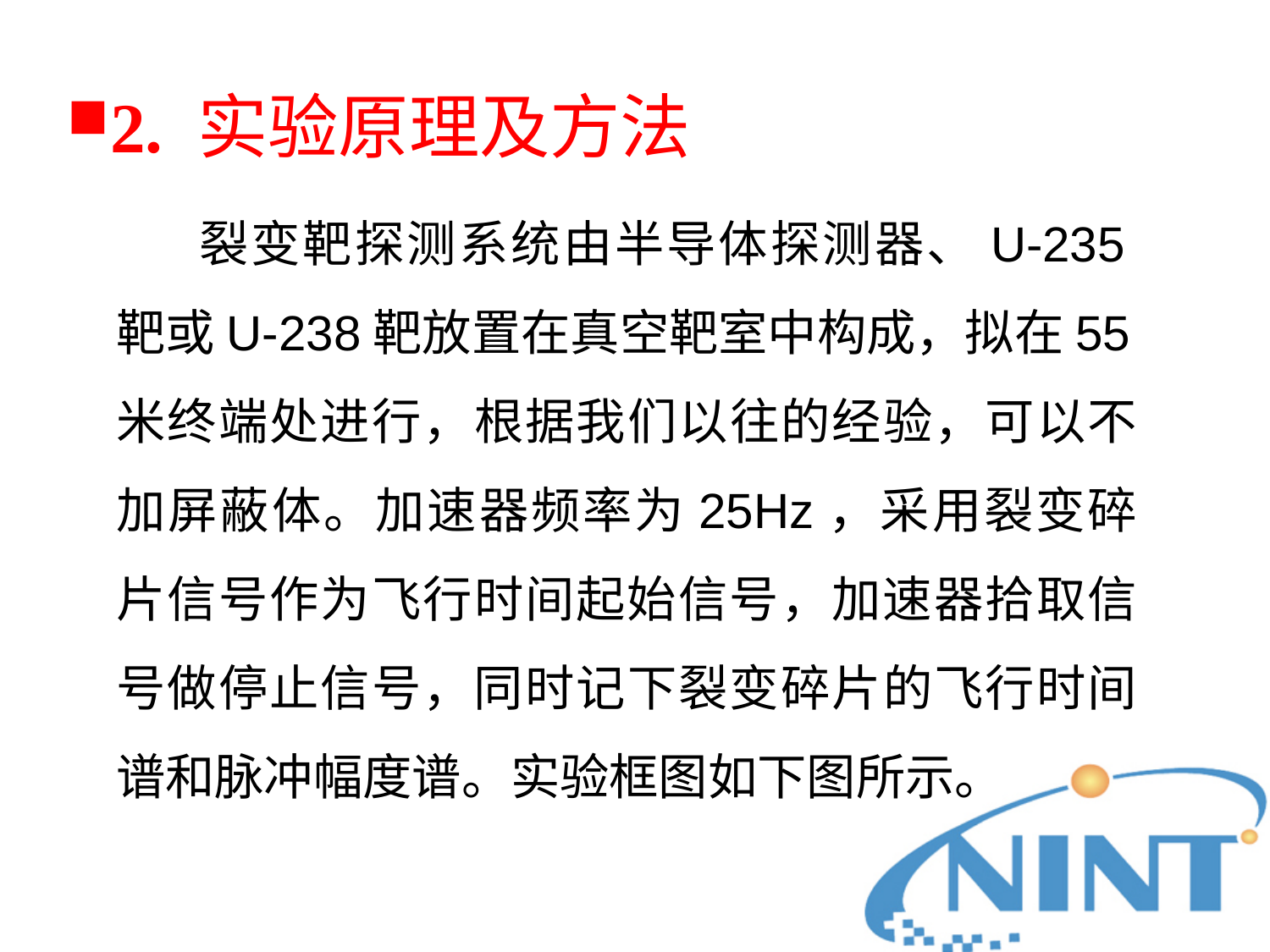

2. 实验原理及方法
  裂变靶探测系统由半导体探测器、U-235靶或U-238靶放置在真空靶室中构成，拟在55米终端处进行，根据我们以往的经验，可以不加屏蔽体。加速器频率为25Hz，采用裂变碎片信号作为飞行时间起始信号，加速器拾取信号做停止信号，同时记下裂变碎片的飞行时间谱和脉冲幅度谱。实验框图如下图所示。